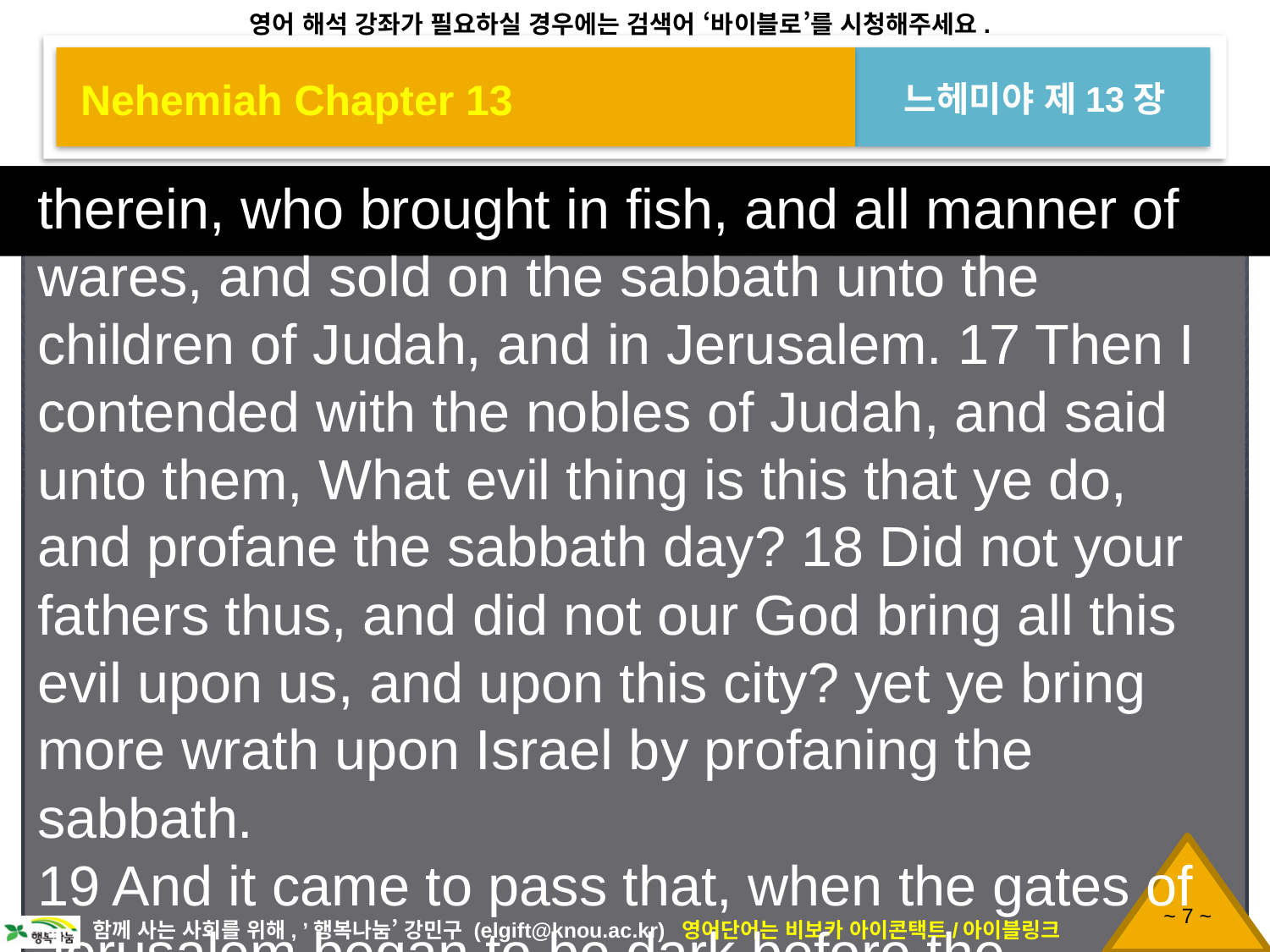

Nehemiah Chapter 13
느헤미야 제13장
therein, who brought in fish, and all manner of wares, and sold on the sabbath unto the children of Judah, and in Jerusalem. 17 Then I contended with the nobles of Judah, and said unto them, What evil thing is this that ye do, and profane the sabbath day? 18 Did not your fathers thus, and did not our God bring all this evil upon us, and upon this city? yet ye bring more wrath upon Israel by profaning the sabbath.
19 And it came to pass that, when the gates of Jerusalem began to be dark before the sabbath, I